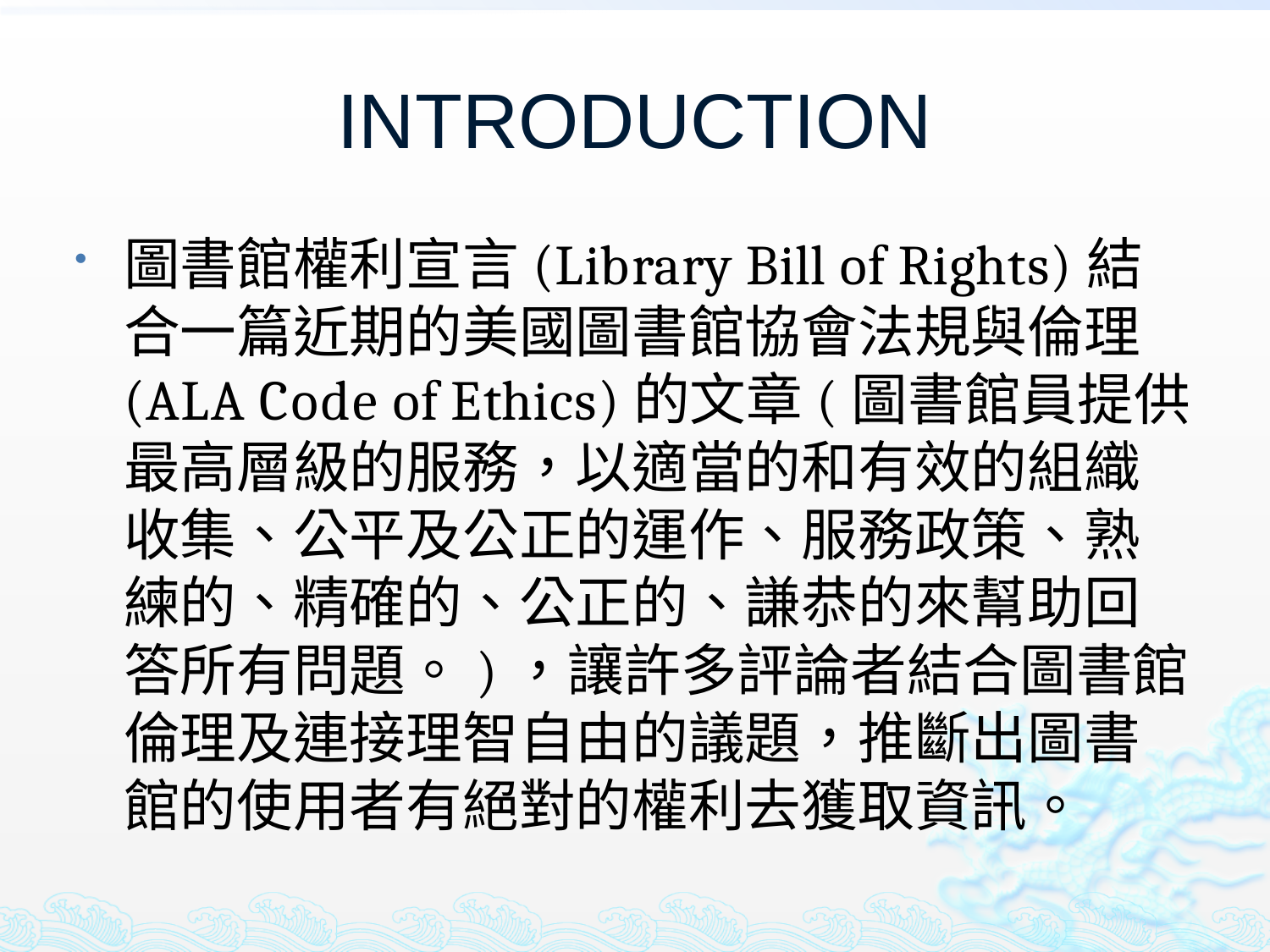

# INTRODUCTION
圖書館權利宣言(Library Bill of Rights)結合一篇近期的美國圖書館協會法規與倫理(ALA Code of Ethics)的文章(圖書館員提供最高層級的服務，以適當的和有效的組織收集、公平及公正的運作、服務政策、熟練的、精確的、公正的、謙恭的來幫助回答所有問題。)，讓許多評論者結合圖書館倫理及連接理智自由的議題，推斷出圖書館的使用者有絕對的權利去獲取資訊。